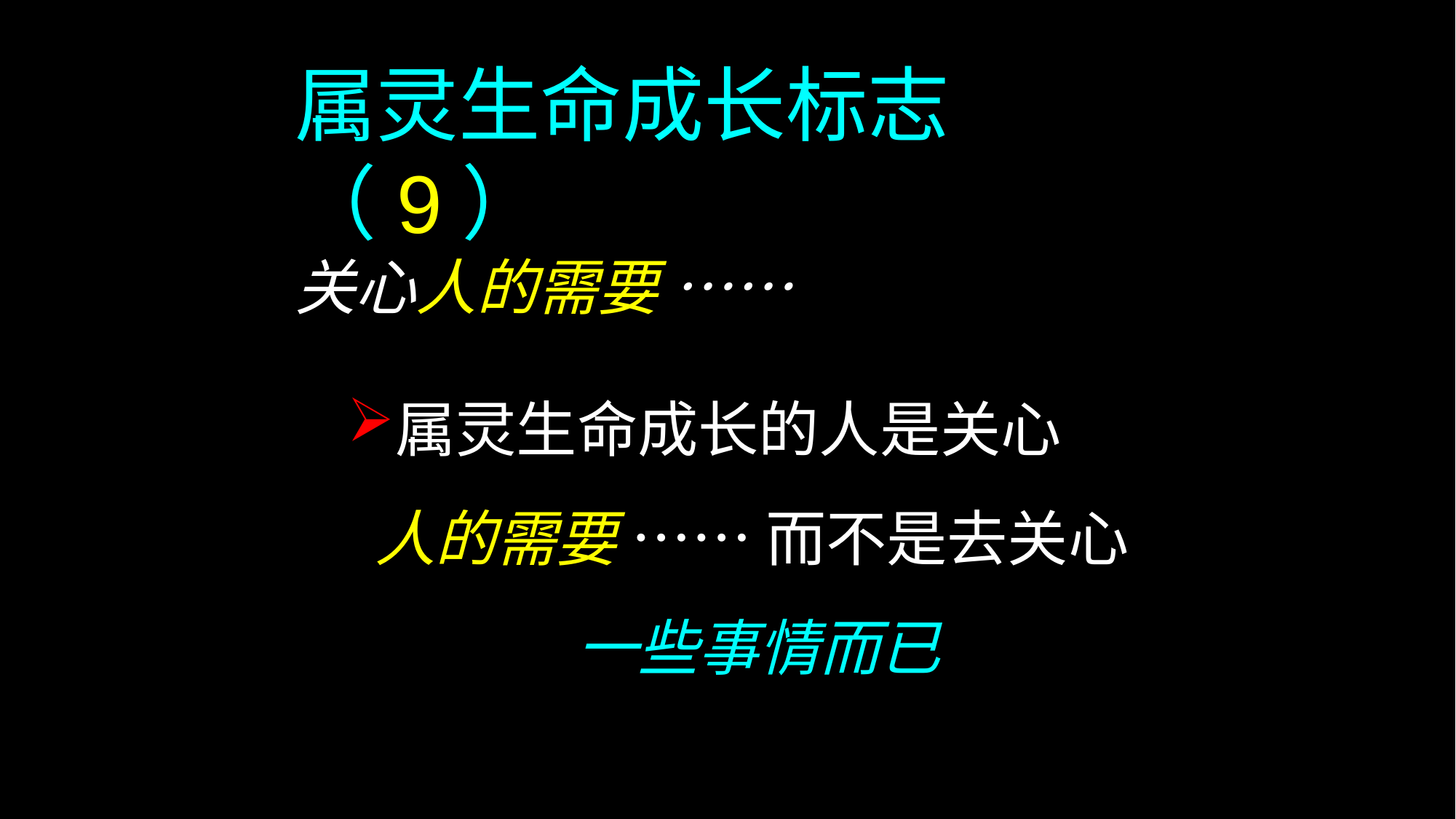

# 属灵生命成长标志 （9）
关心人的需要 ……

属灵生命成长的人是关心       人的需要 …… 而不是去关心  一些事情而已